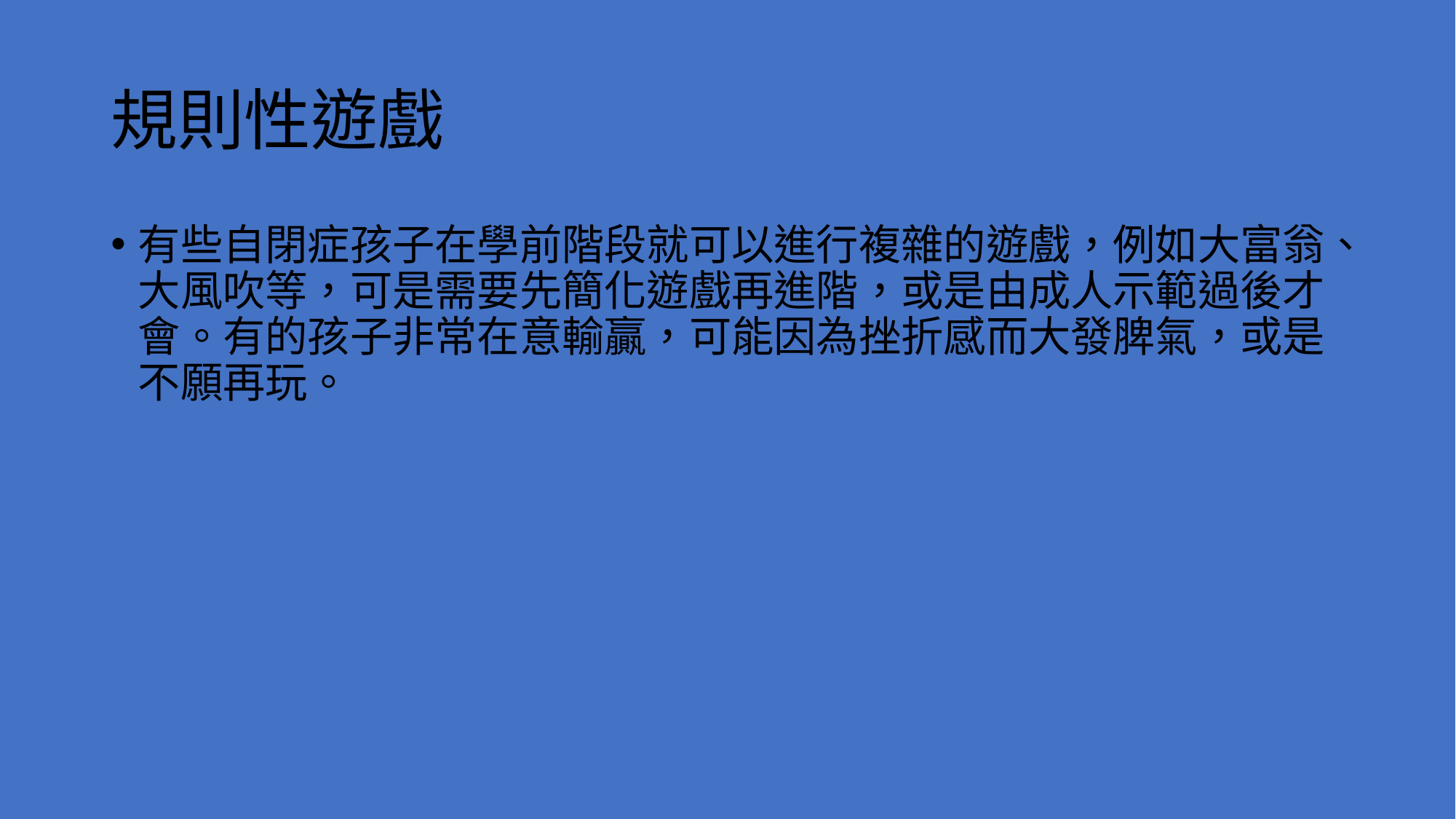

# 規則性遊戲
有些自閉症孩子在學前階段就可以進行複雜的遊戲，例如大富翁、大風吹等，可是需要先簡化遊戲再進階，或是由成人示範過後才會。有的孩子非常在意輸贏，可能因為挫折感而大發脾氣，或是不願再玩。